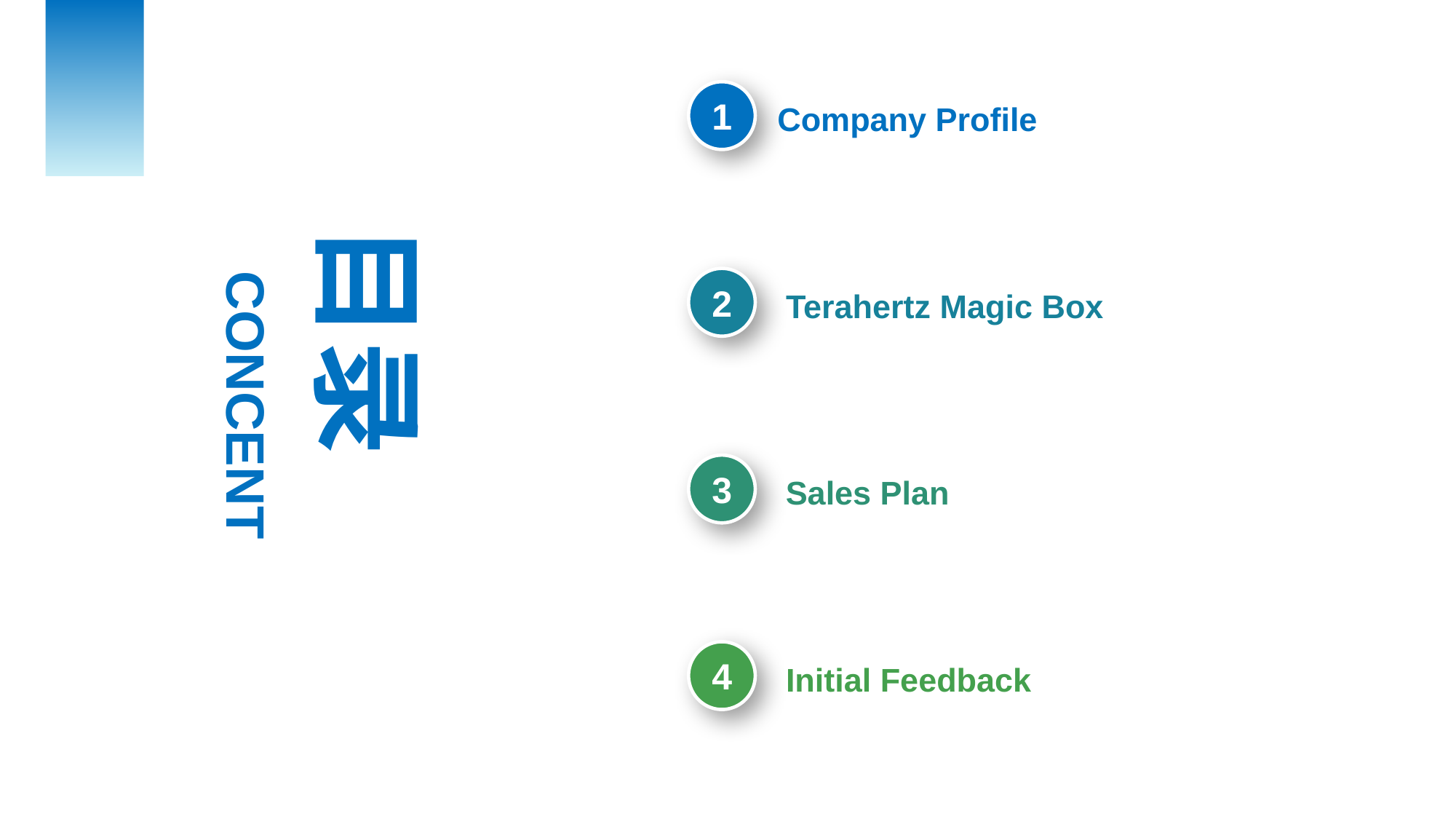

1
Company Profile
目录
2
Terahertz Magic Box
CONCENT
3
Sales Plan
4
Initial Feedback